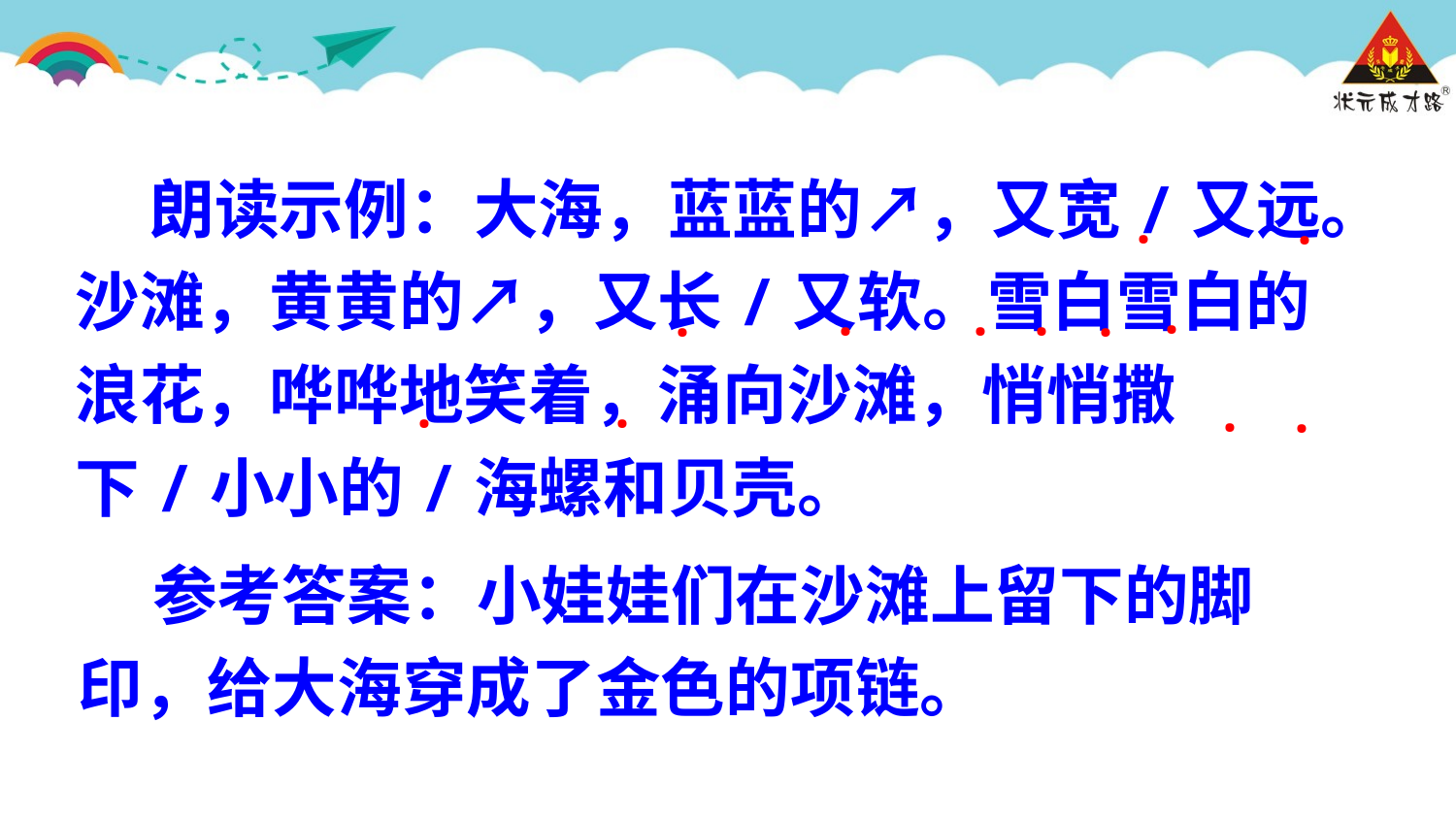

朗读示例：大海，蓝蓝的↗，又宽/又远。沙滩，黄黄的↗，又长/又软。雪白雪白的浪花，哗哗地笑着，涌向沙滩，悄悄撒下/小小的/海螺和贝壳。
·
·
·
·
·
·
·
·
·
·
·
·
    参考答案：小娃娃们在沙滩上留下的脚印，给大海穿成了金色的项链。